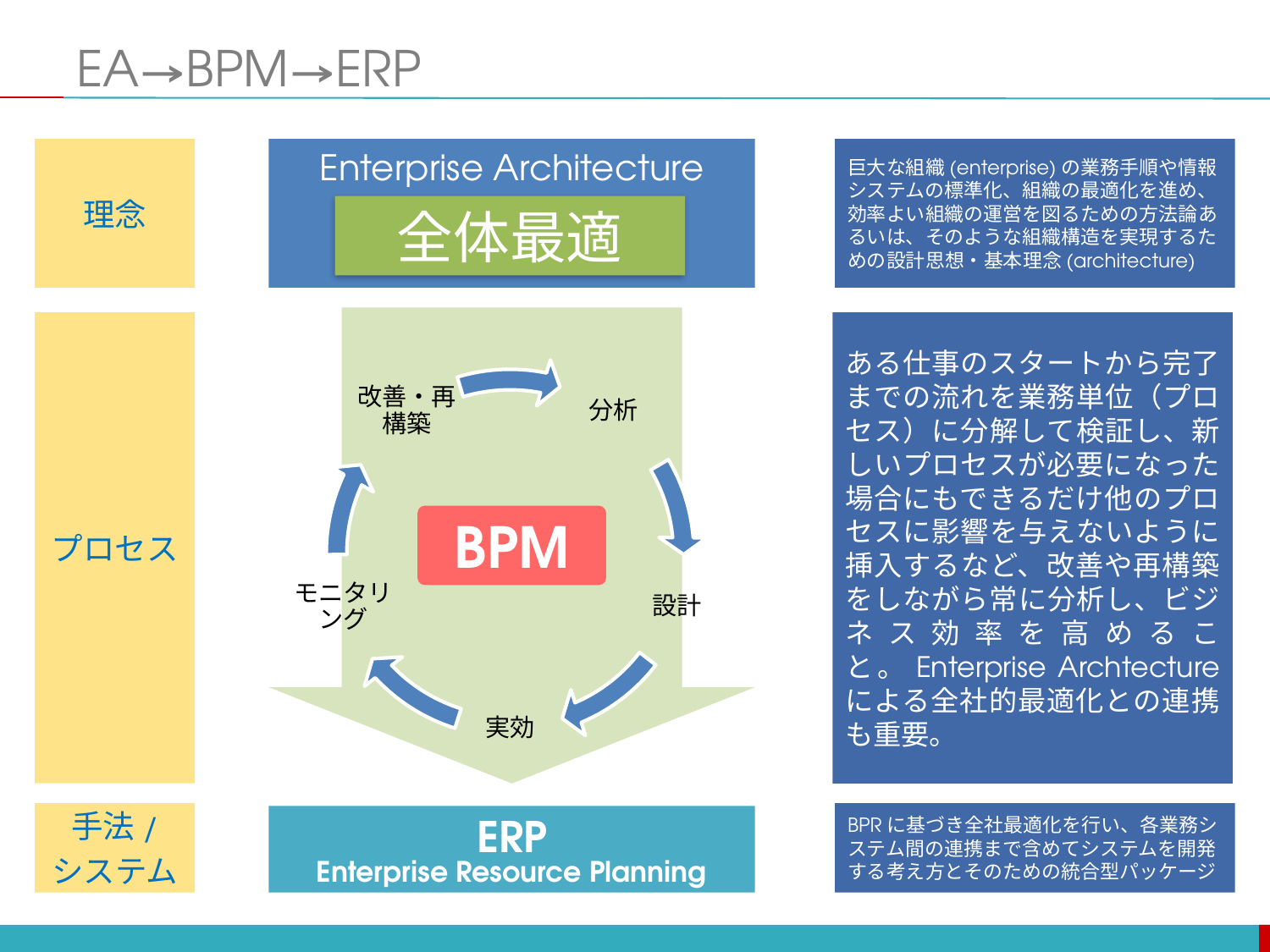

# EA→BPM→ERP
理念
Enterprise Architecture
巨大な組織(enterprise)の業務手順や情報システムの標準化、組織の最適化を進め、効率よい組織の運営を図るための方法論あるいは、そのような組織構造を実現するための設計思想・基本理念(architecture)
全体最適

プロセス
ある仕事のスタートから完了までの流れを業務単位（プロセス）に分解して検証し、新しいプロセスが必要になった場合にもできるだけ他のプロセスに影響を与えないように挿入するなど、改善や再構築をしながら常に分析し、ビジネス効率を高めること。Enterprise Archtecture による全社的最適化との連携も重要。
分析
設計
実効
モニタリング
改善・再構築
BPM
手法/
システム
BPRに基づき全社最適化を行い、各業務システム間の連携まで含めてシステムを開発する考え方とそのための統合型パッケージ
ERP
Enterprise Resource Planning